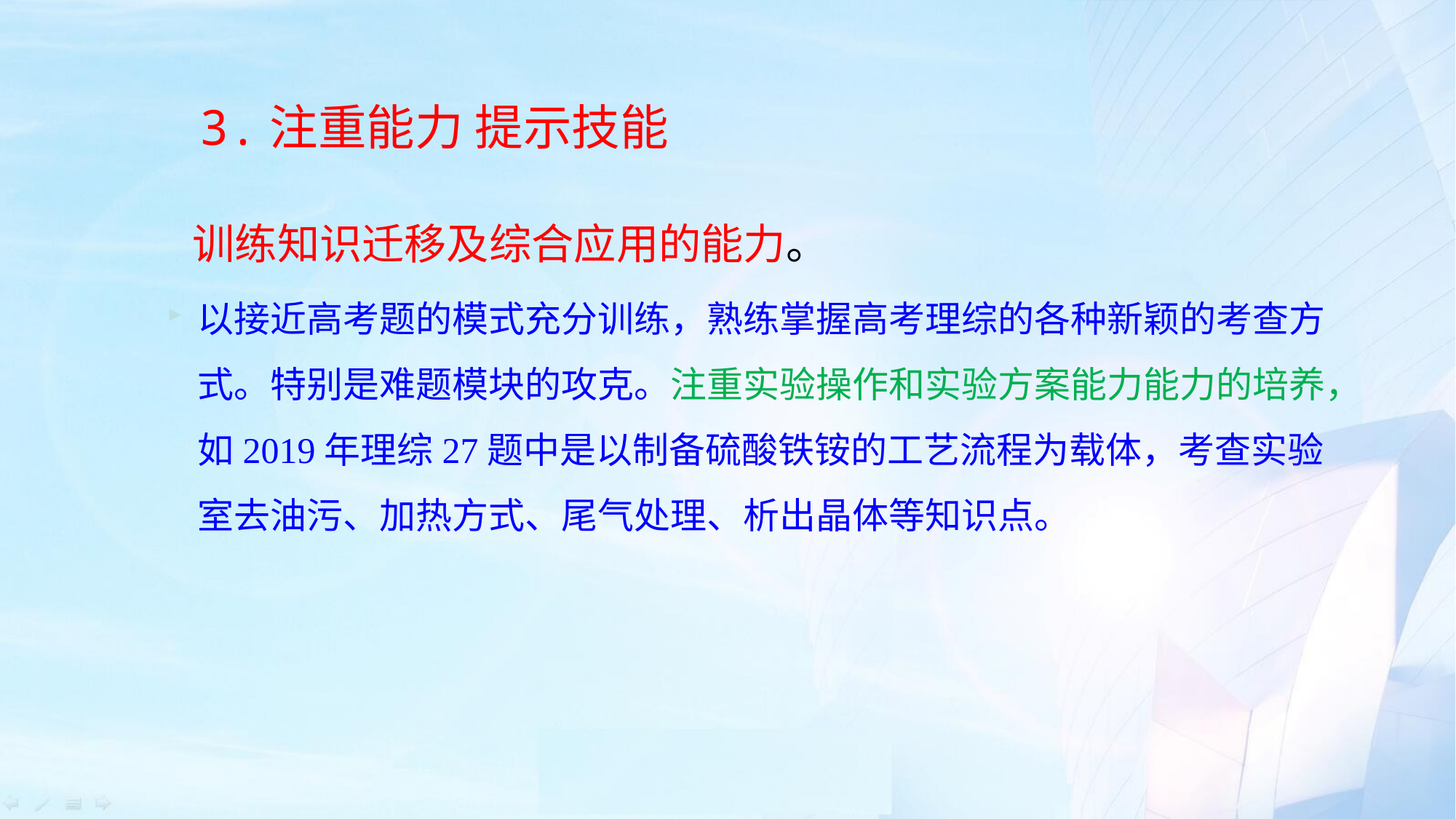

3.注重能力 提示技能
   训练知识迁移及综合应用的能力。
以接近高考题的模式充分训练，熟练掌握高考理综的各种新颖的考查方式。特别是难题模块的攻克。注重实验操作和实验方案能力能力的培养，如2019年理综27题中是以制备硫酸铁铵的工艺流程为载体，考查实验室去油污、加热方式、尾气处理、析出晶体等知识点。